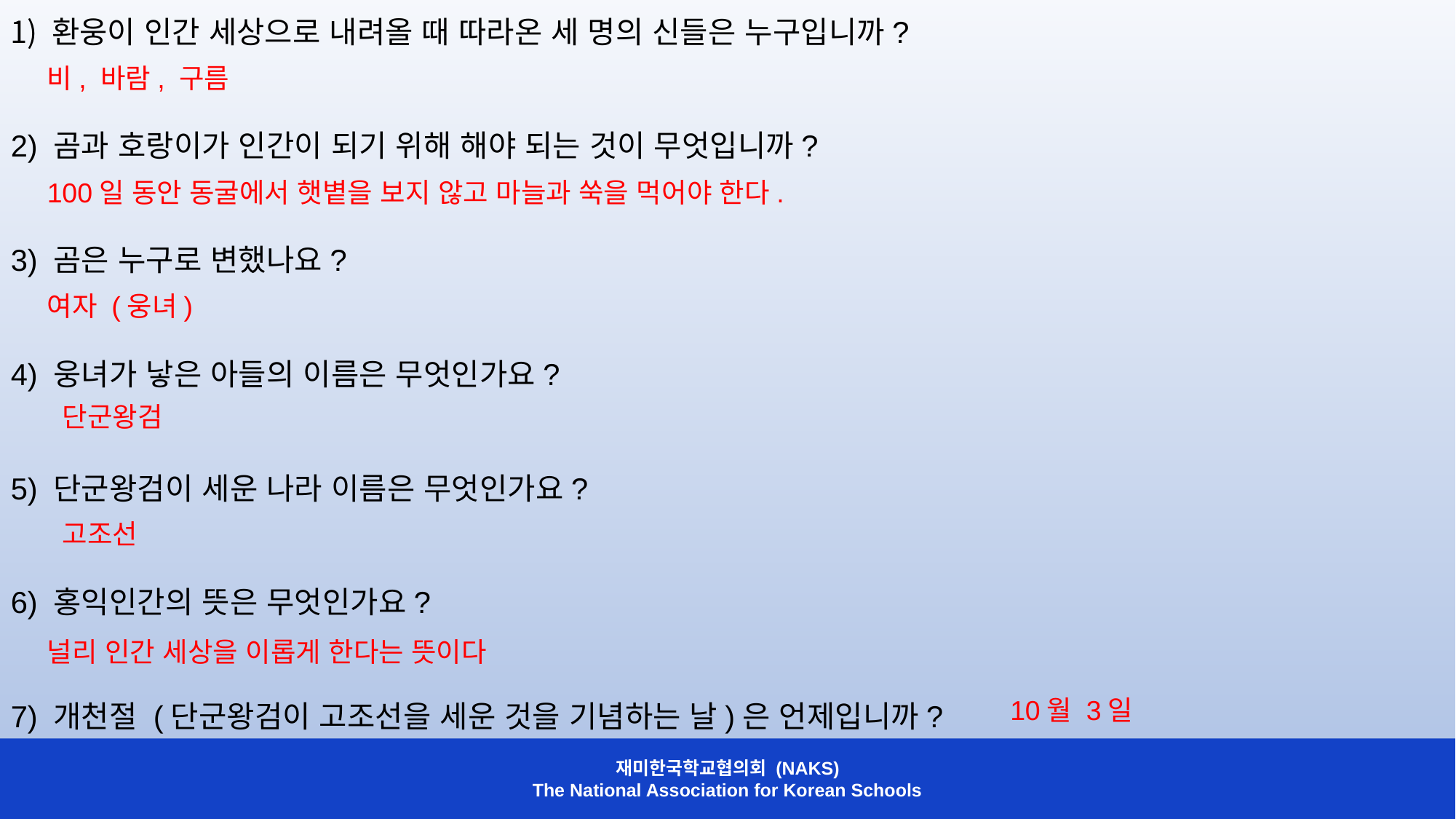

환웅이 인간 세상으로 내려올 때 따라온 세 명의 신들은 누구입니까?

2) 곰과 호랑이가 인간이 되기 위해 해야 되는 것이 무엇입니까?

3) 곰은 누구로 변했나요?

4) 웅녀가 낳은 아들의 이름은 무엇인가요?

5) 단군왕검이 세운 나라 이름은 무엇인가요?

6) 홍익인간의 뜻은 무엇인가요?

7) 개천절 (단군왕검이 고조선을 세운 것을 기념하는 날)은 언제입니까?

비, 바람, 구름
100일 동안 동굴에서 햇볕을 보지 않고 마늘과 쑥을 먹어야 한다.
여자 (웅녀)
단군왕검
고조선
널리 인간 세상을 이롭게 한다는 뜻이다
10월 3일
재미한국학교협의회 (NAKS)
The National Association for Korean Schools